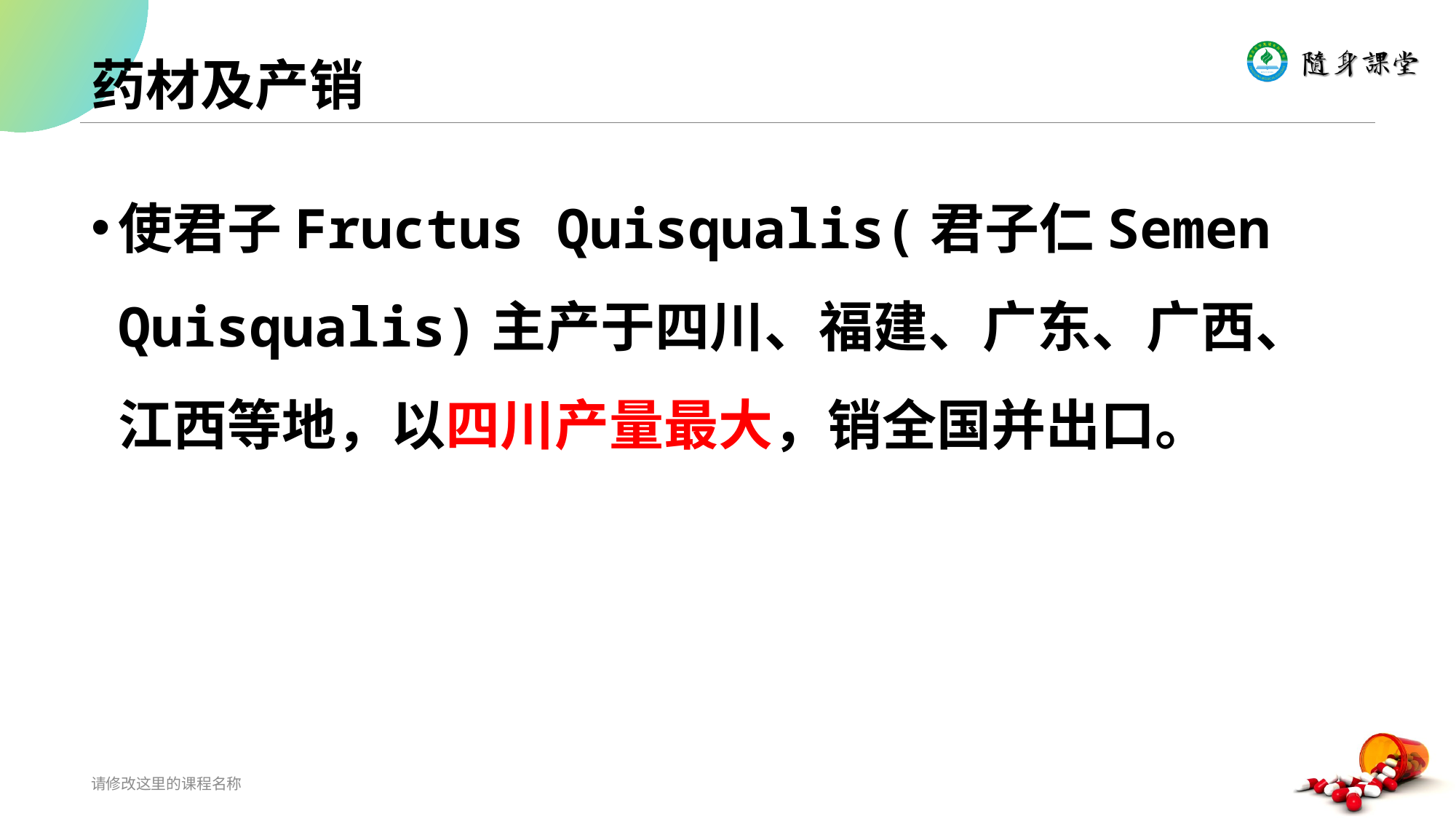

# 药材及产销
使君子Fructus Quisqualis(君子仁Semen Quisqualis)主产于四川、福建、广东、广西、江西等地，以四川产量最大，销全国并出口。

请修改这里的课程名称
10